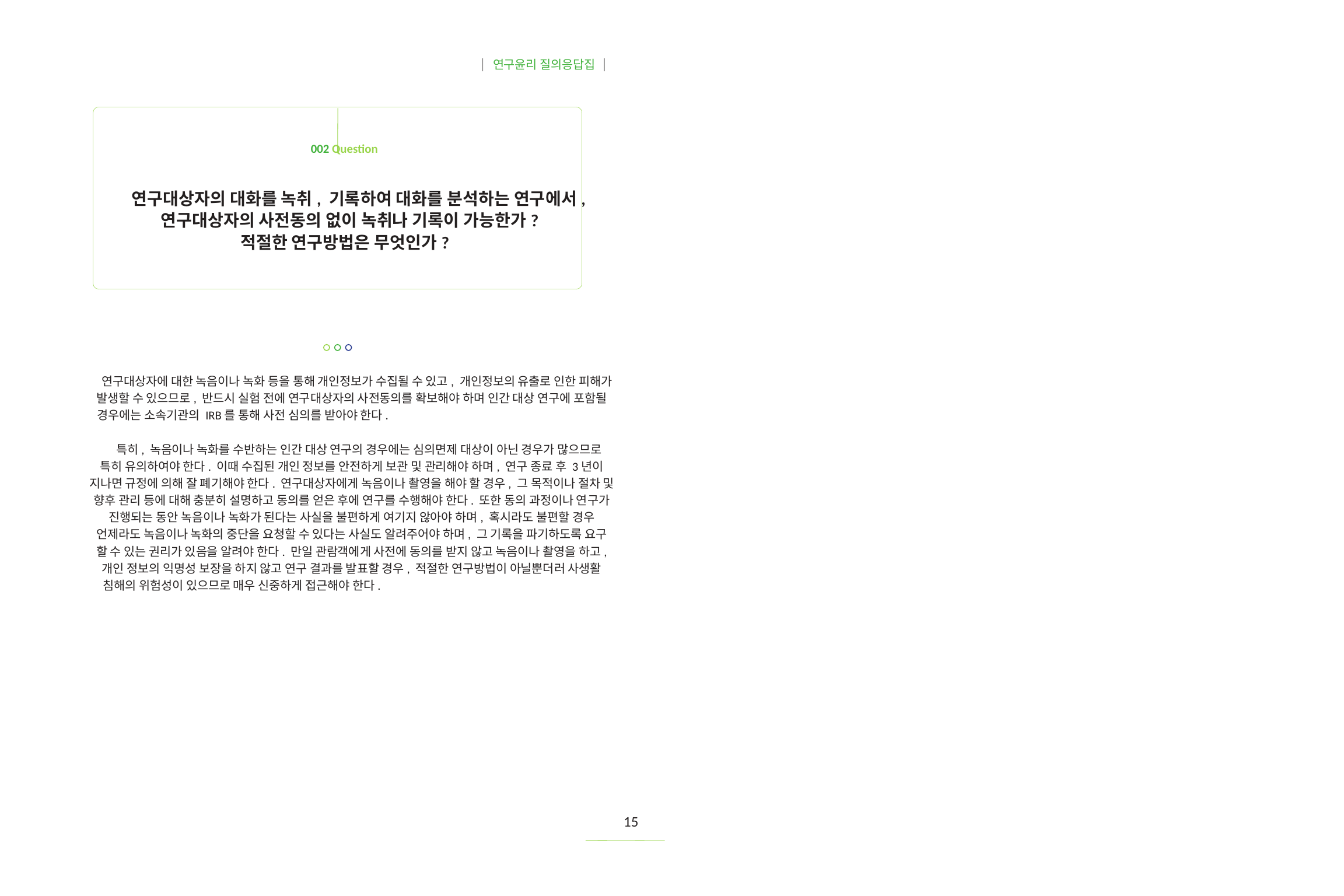

| 연구윤리 질의응답집 |

002 Question

연구대상자의 대화를 녹취, 기록하여 대화를 분석하는 연구에서,
연구대상자의 사전동의 없이 녹취나 기록이 가능한가?
적절한 연구방법은 무엇인가?

연구대상자에 대한 녹음이나 녹화 등을 통해 개인정보가 수집될 수 있고, 개인정보의 유출로 인한 피해가
발생할 수 있으므로, 반드시 실험 전에 연구대상자의 사전동의를 확보해야 하며 인간 대상 연구에 포함될
경우에는 소속기관의 IRB를 통해 사전 심의를 받아야 한다.
특히, 녹음이나 녹화를 수반하는 인간 대상 연구의 경우에는 심의면제 대상이 아닌 경우가 많으므로
특히 유의하여야 한다. 이때 수집된 개인 정보를 안전하게 보관 및 관리해야 하며, 연구 종료 후 3년이
지나면 규정에 의해 잘 폐기해야 한다. 연구대상자에게 녹음이나 촬영을 해야 할 경우, 그 목적이나 절차 및
향후 관리 등에 대해 충분히 설명하고 동의를 얻은 후에 연구를 수행해야 한다. 또한 동의 과정이나 연구가
진행되는 동안 녹음이나 녹화가 된다는 사실을 불편하게 여기지 않아야 하며, 혹시라도 불편할 경우
언제라도 녹음이나 녹화의 중단을 요청할 수 있다는 사실도 알려주어야 하며, 그 기록을 파기하도록 요구
할 수 있는 권리가 있음을 알려야 한다. 만일 관람객에게 사전에 동의를 받지 않고 녹음이나 촬영을 하고,
개인 정보의 익명성 보장을 하지 않고 연구 결과를 발표할 경우, 적절한 연구방법이 아닐뿐더러 사생활
침해의 위험성이 있으므로 매우 신중하게 접근해야 한다.
15